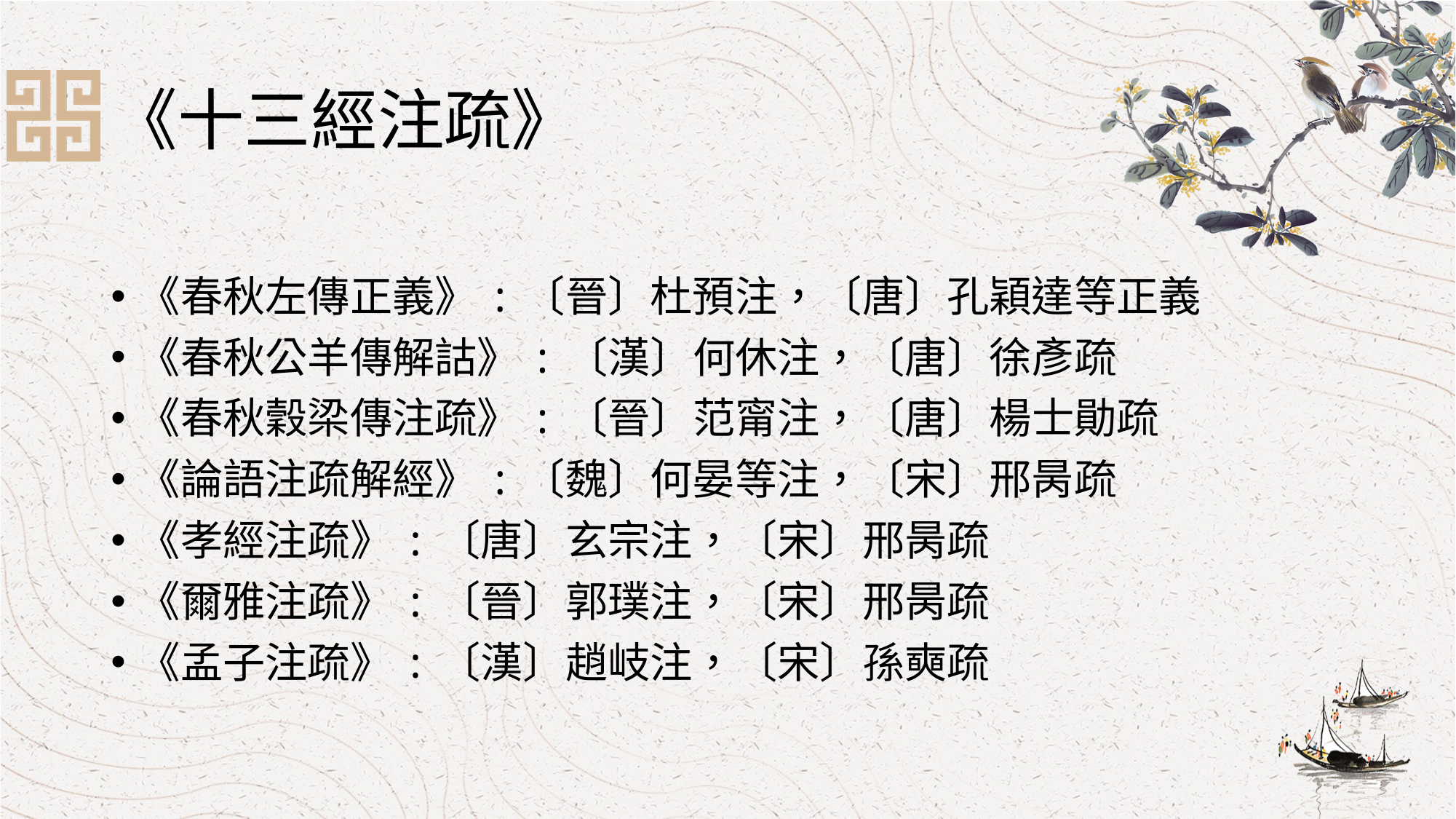

# 《十三經注疏》
《春秋左傳正義》:〔晉〕杜預注，〔唐〕孔穎達等正義
《春秋公羊傳解詁》:〔漢〕何休注，〔唐〕徐彥疏
《春秋穀梁傳注疏》:〔晉〕范甯注，〔唐〕楊士勛疏
《論語注疏解經》:〔魏〕何晏等注，〔宋〕邢昺疏
《孝經注疏》:〔唐〕玄宗注，〔宋〕邢昺疏
《爾雅注疏》:〔晉〕郭璞注，〔宋〕邢昺疏
《孟子注疏》:〔漢〕趙岐注，〔宋〕孫奭疏